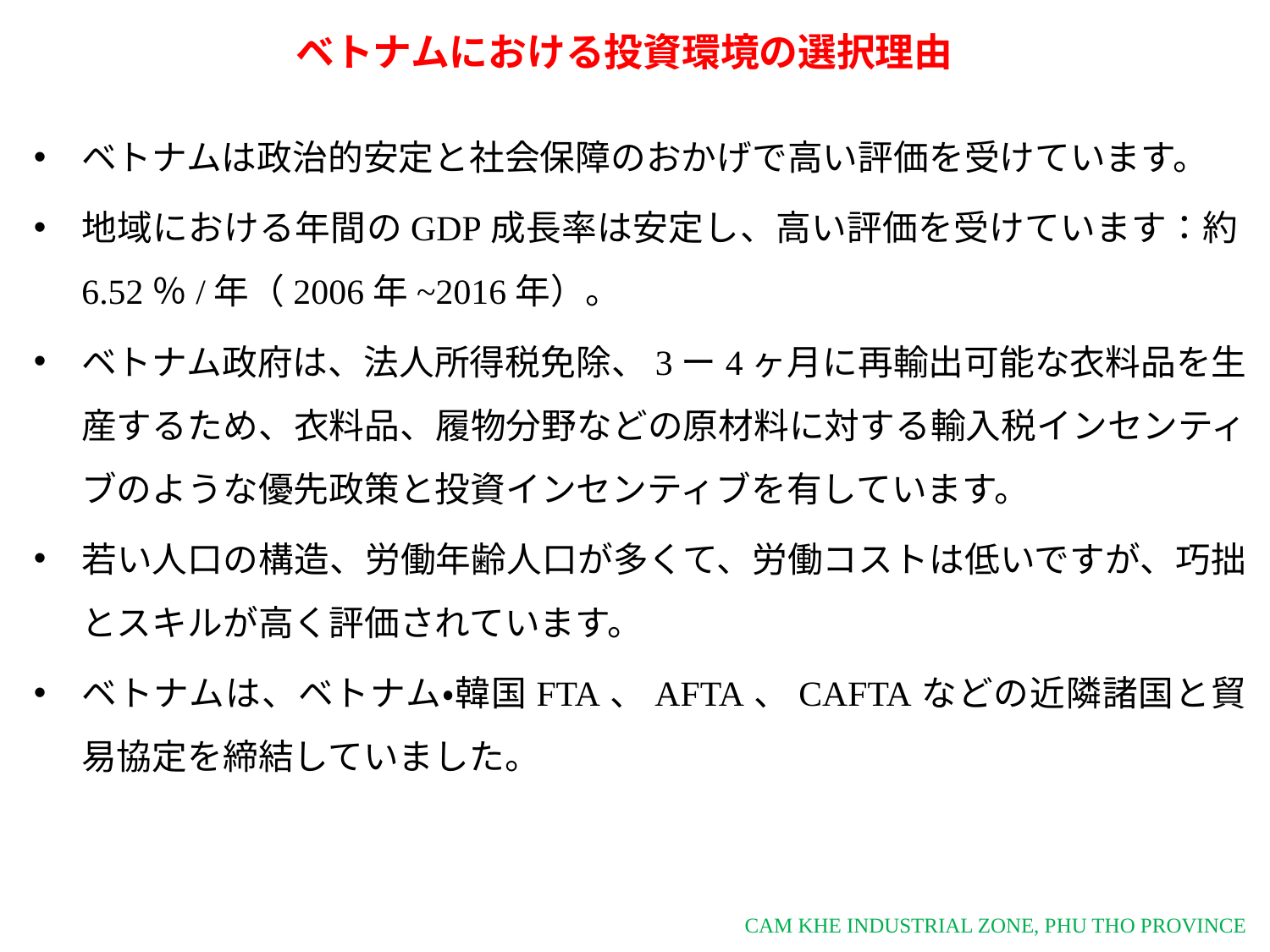

ベトナムにおける投資環境の選択理由
ベトナムは政治的安定と社会保障のおかげで高い評価を受けています。
地域における年間のGDP成長率は安定し、高い評価を受けています：約6.52％/年（2006年~2016年）。
ベトナム政府は、法人所得税免除、3ー4ヶ月に再輸出可能な衣料品を生産するため、衣料品、履物分野などの原材料に対する輸入税インセンティブのような優先政策と投資インセンティブを有しています。
若い人口の構造、労働年齢人口が多くて、労働コストは低いですが、巧拙とスキルが高く評価されています。
ベトナムは、ベトナム・韓国FTA、AFTA、CAFTAなどの近隣諸国と貿易協定を締結していました。

CAM KHE INDUSTRIAL ZONE, PHU THO PROVINCE